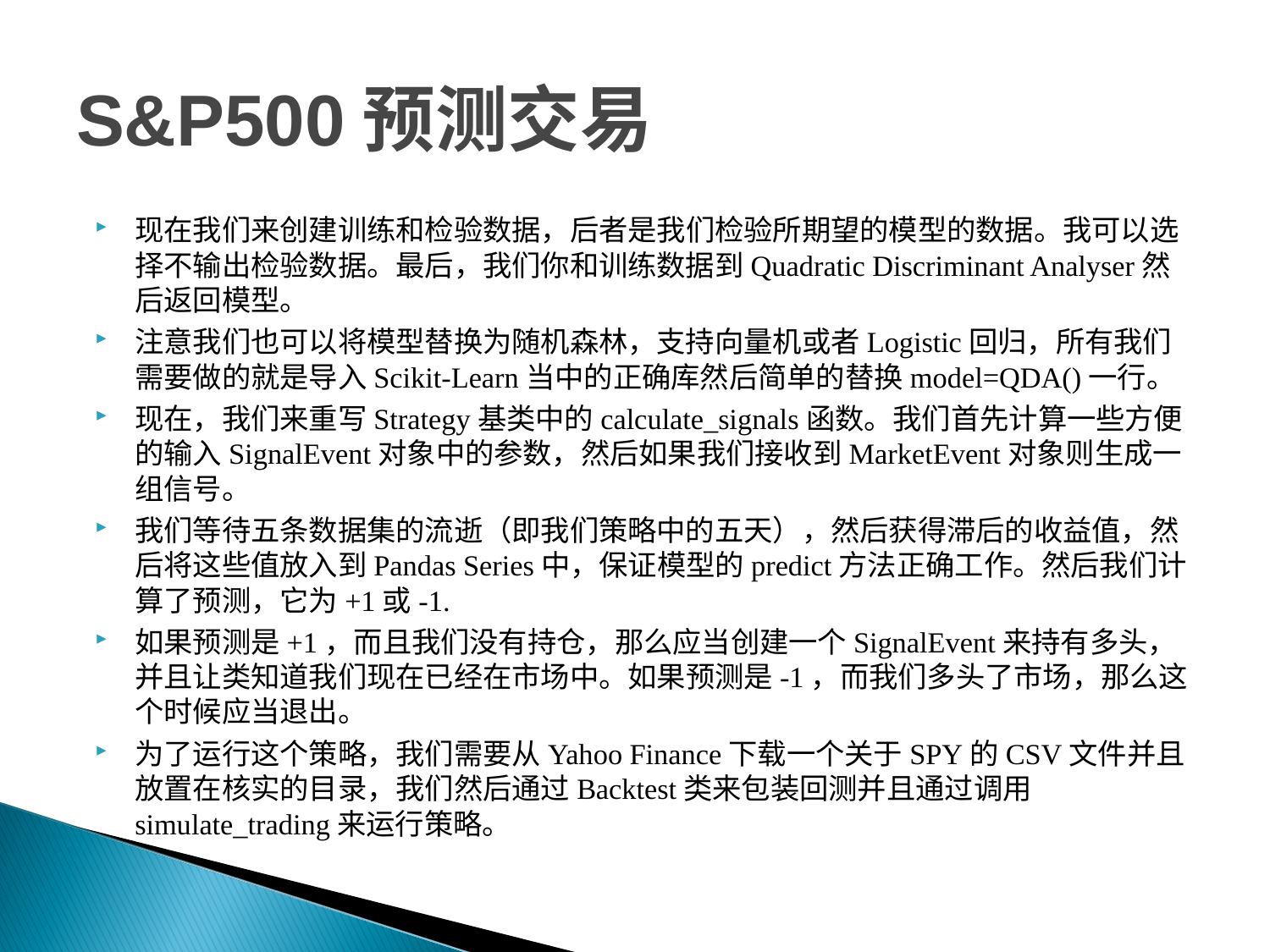

# S&P500预测交易
现在我们来创建训练和检验数据，后者是我们检验所期望的模型的数据。我可以选择不输出检验数据。最后，我们你和训练数据到Quadratic Discriminant Analyser然后返回模型。
注意我们也可以将模型替换为随机森林，支持向量机或者Logistic回归，所有我们需要做的就是导入Scikit-Learn当中的正确库然后简单的替换model=QDA()一行。
现在，我们来重写Strategy基类中的calculate_signals函数。我们首先计算一些方便的输入SignalEvent对象中的参数，然后如果我们接收到MarketEvent对象则生成一组信号。
我们等待五条数据集的流逝（即我们策略中的五天），然后获得滞后的收益值，然后将这些值放入到Pandas Series中，保证模型的predict方法正确工作。然后我们计算了预测，它为+1或-1.
如果预测是+1，而且我们没有持仓，那么应当创建一个SignalEvent来持有多头，并且让类知道我们现在已经在市场中。如果预测是-1，而我们多头了市场，那么这个时候应当退出。
为了运行这个策略，我们需要从Yahoo Finance下载一个关于SPY的CSV文件并且放置在核实的目录，我们然后通过Backtest类来包装回测并且通过调用simulate_trading来运行策略。